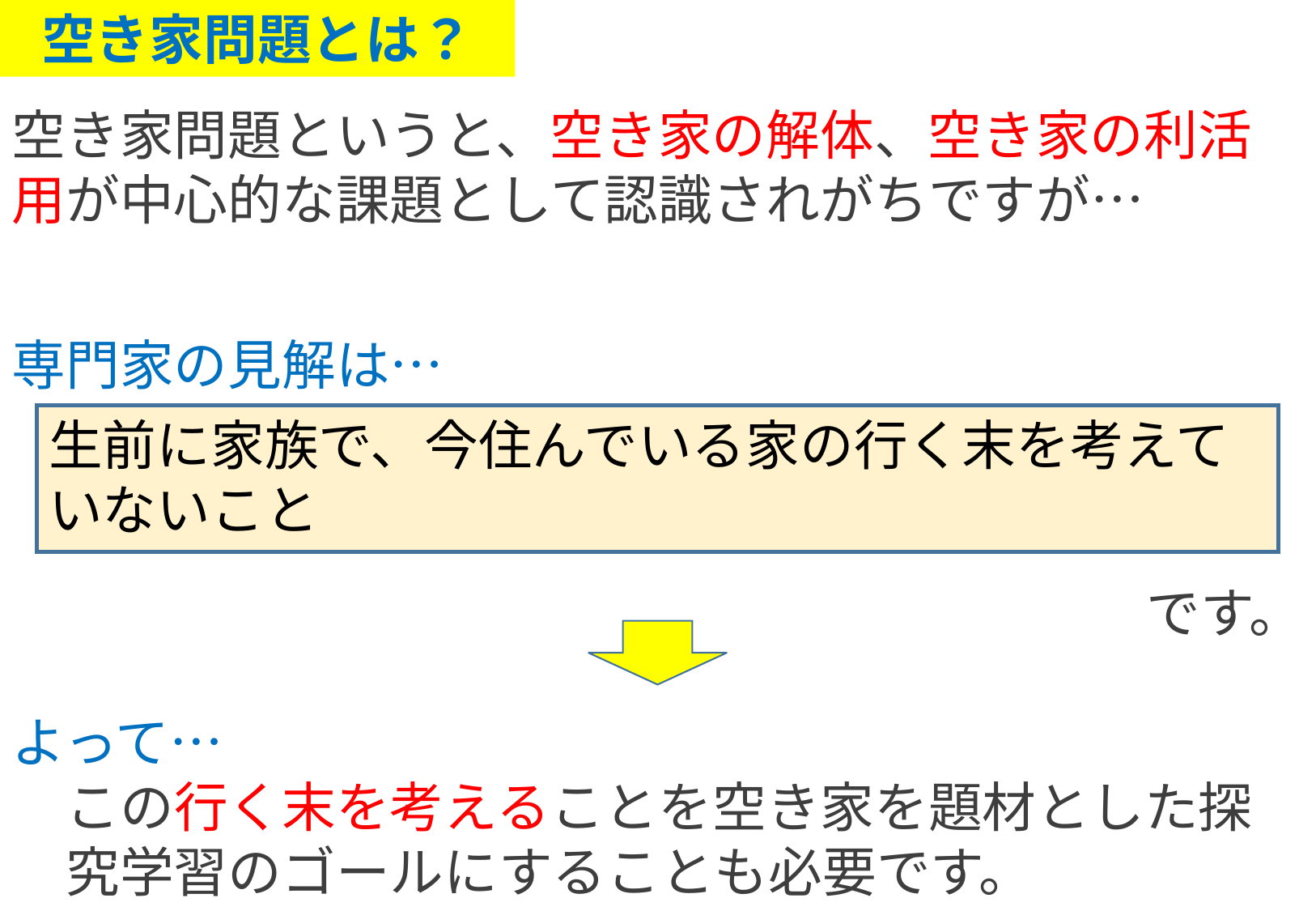

空き家問題とは？
空き家問題というと、空き家の解体、空き家の利活用が中心的な課題として認識されがちですが…

専門家の見解は…
生前に家族で、今住んでいる家の行く末を考えていないこと
です。

よって…
　この行く末を考えることを空き家を題材とした探
　究学習のゴールにすることも必要です。